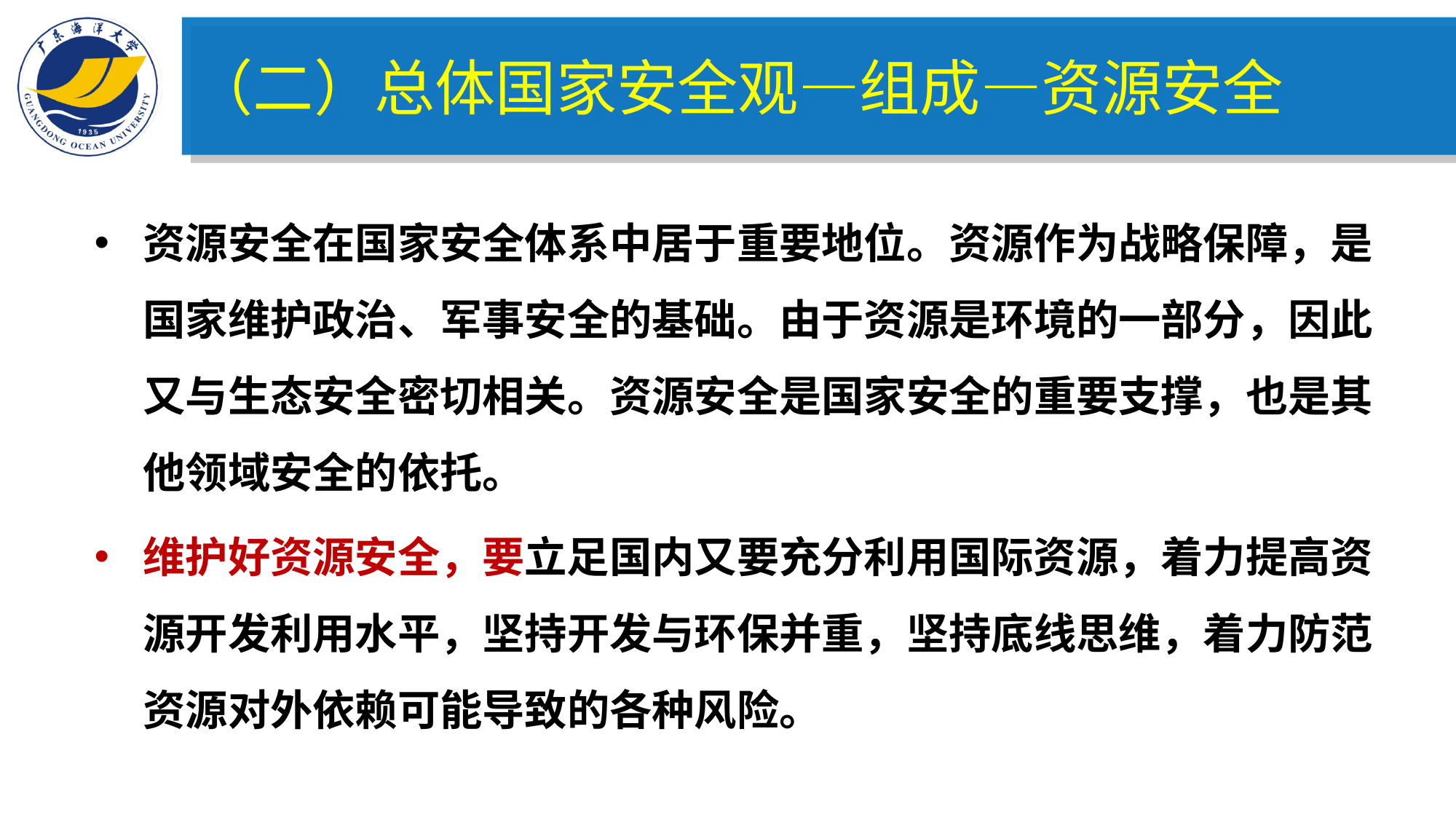

（二）总体国家安全观—组成—资源安全
资源安全在国家安全体系中居于重要地位。资源作为战略保障，是国家维护政治、军事安全的基础。由于资源是环境的一部分，因此又与生态安全密切相关。资源安全是国家安全的重要支撑，也是其他领域安全的依托。
维护好资源安全，要立足国内又要充分利用国际资源，着力提高资源开发利用水平，坚持开发与环保并重，坚持底线思维，着力防范资源对外依赖可能导致的各种风险。